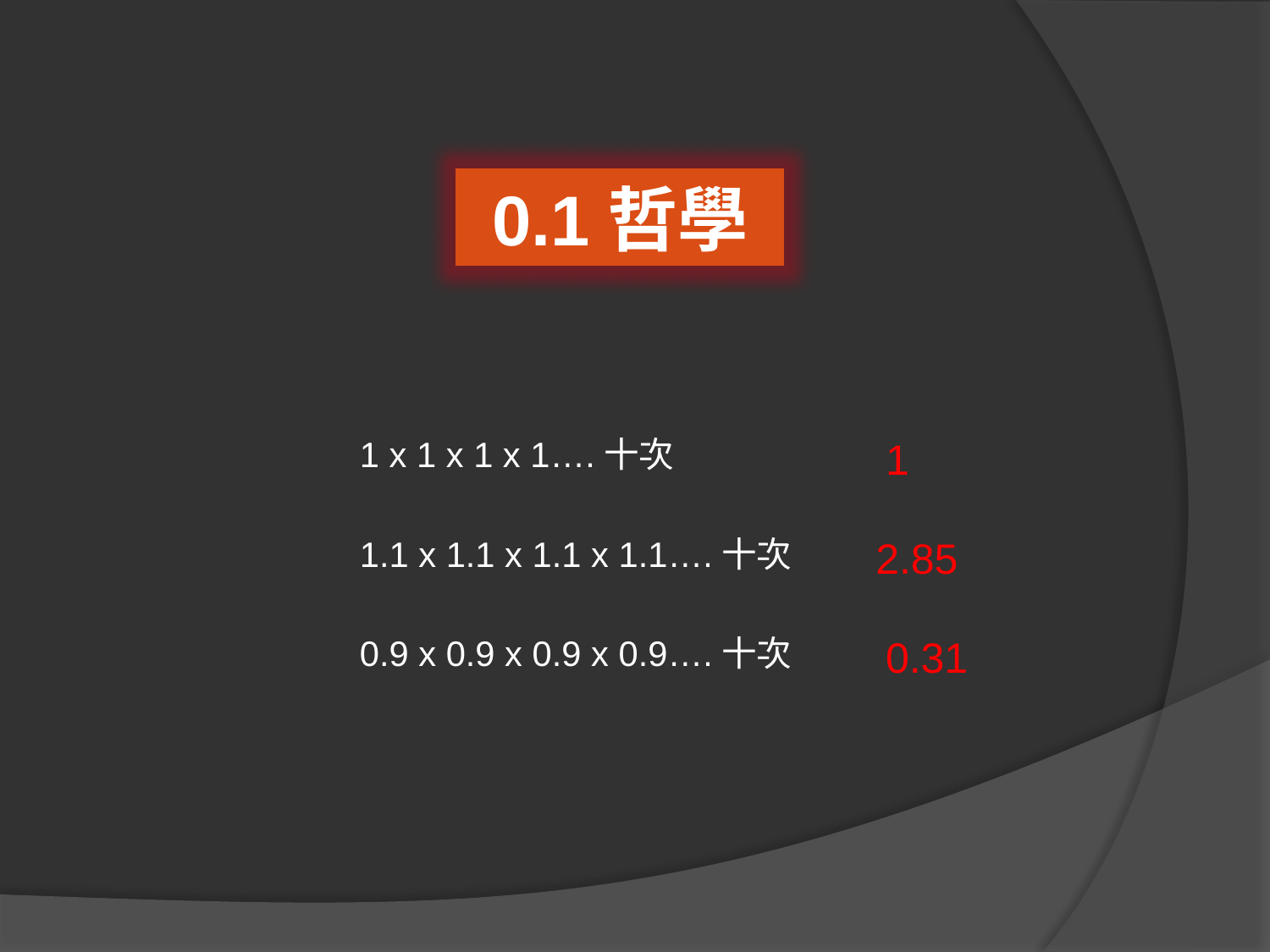

0.1哲學
1 x 1 x 1 x 1….十次
1
1.1 x 1.1 x 1.1 x 1.1….十次
2.85
0.9 x 0.9 x 0.9 x 0.9….十次
0.31